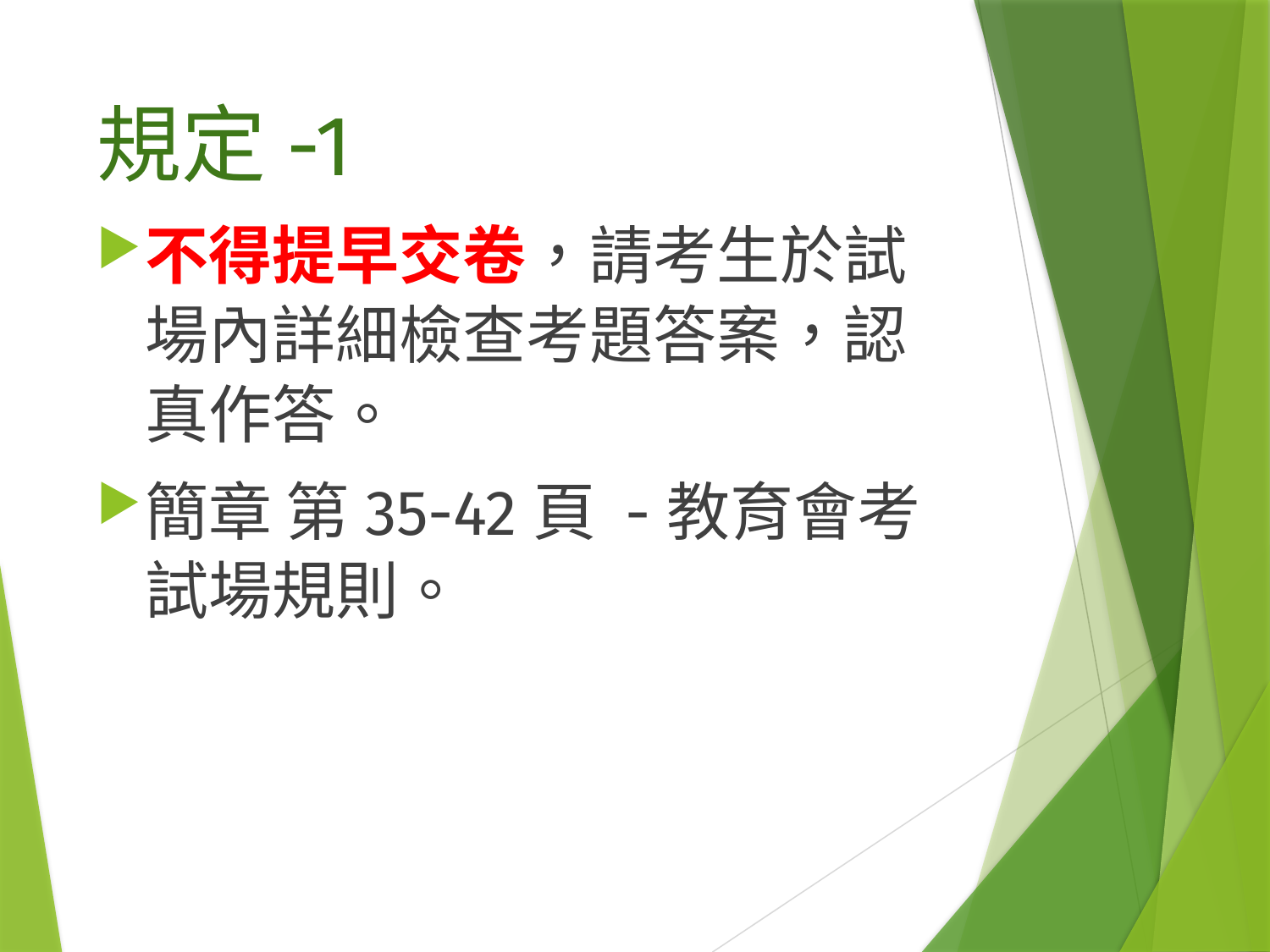

# 規定-1
不得提早交卷，請考生於試場內詳細檢查考題答案，認真作答。
簡章 第35-42頁 -教育會考試場規則。